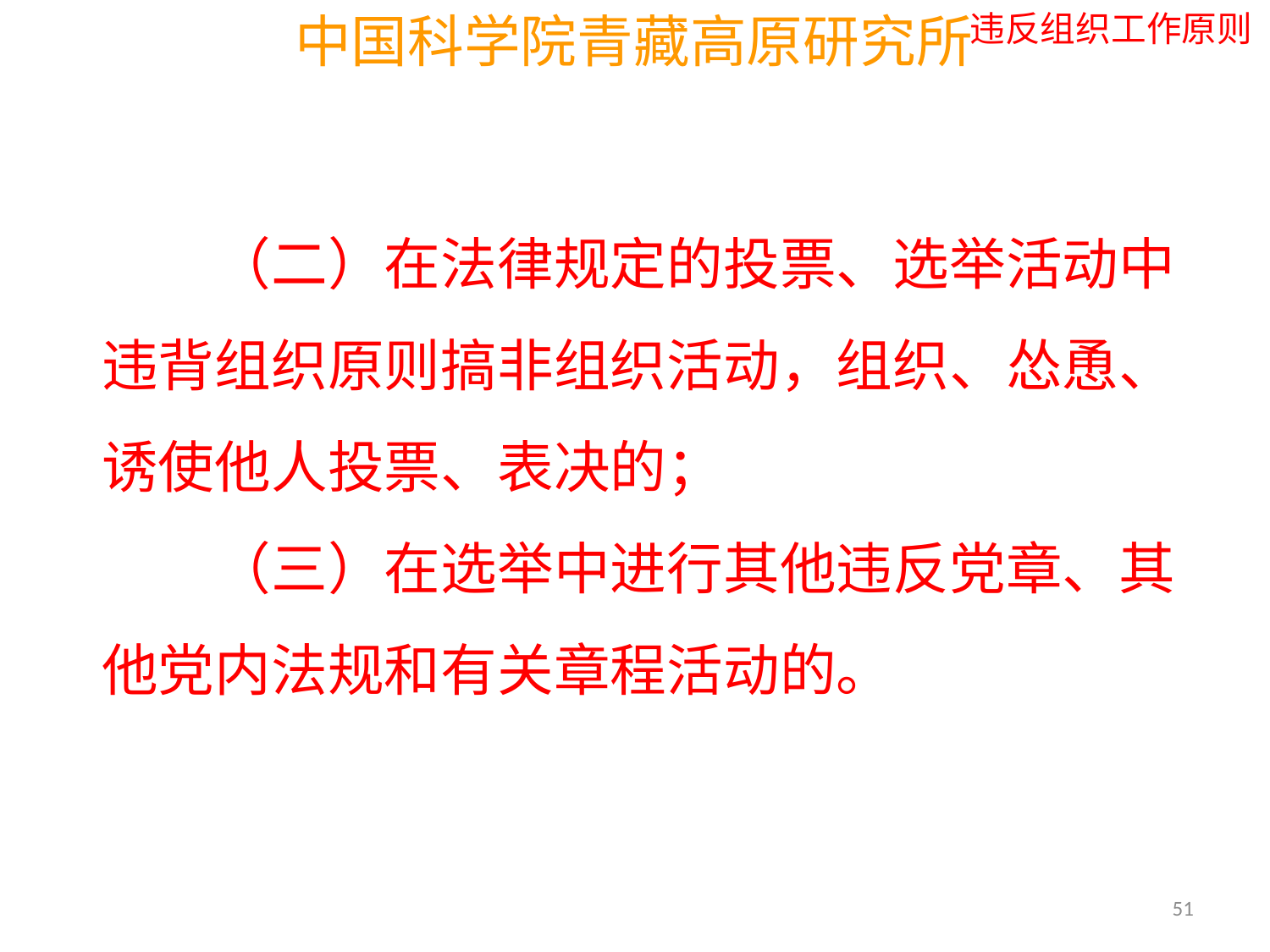

违反组织工作原则
　　（二）在法律规定的投票、选举活动中违背组织原则搞非组织活动，组织、怂恿、诱使他人投票、表决的；
　　（三）在选举中进行其他违反党章、其他党内法规和有关章程活动的。
51